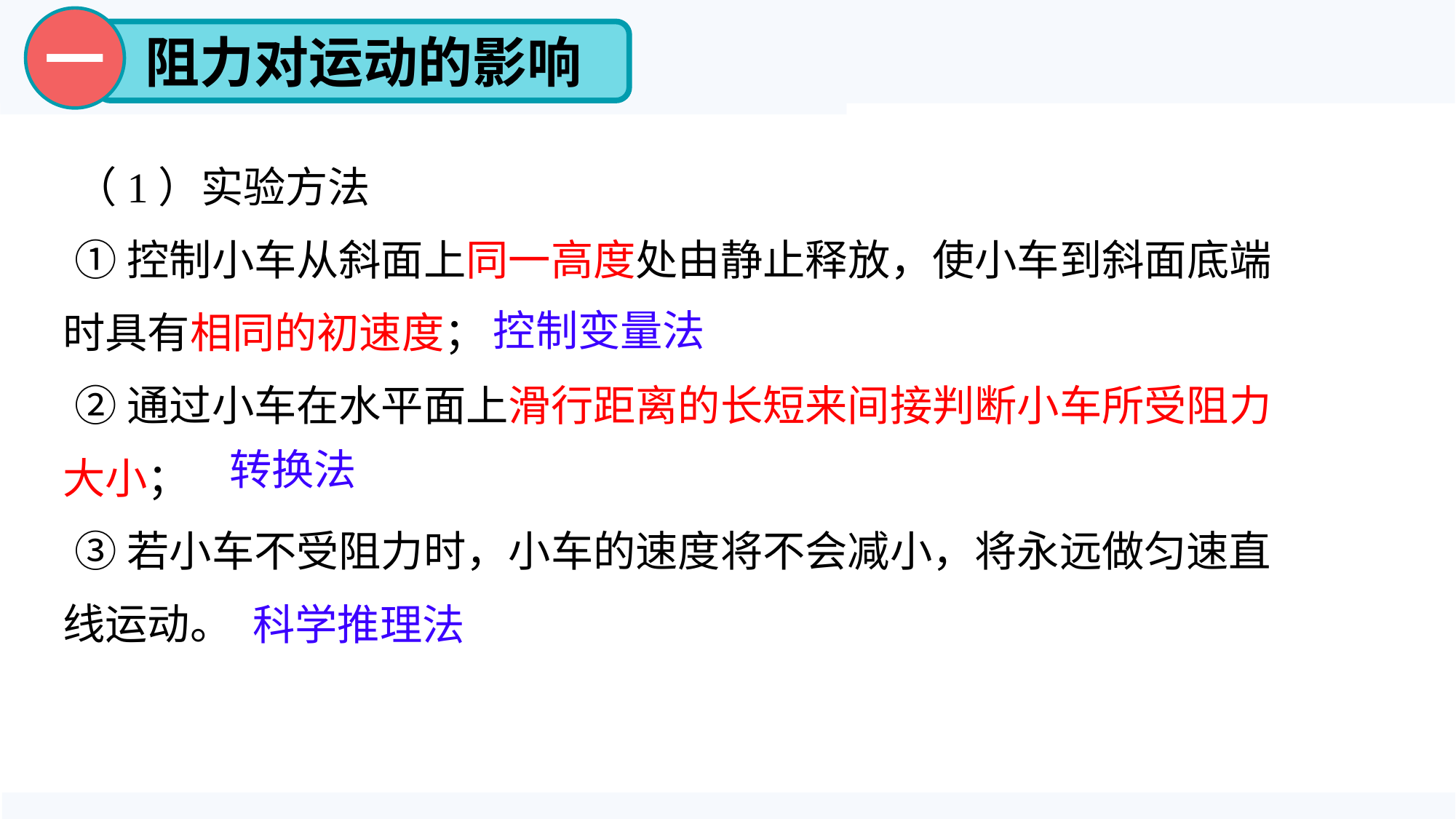

一
阻力对运动的影响

（1）实验方法
①控制小车从斜面上同一高度处由静止释放，使小车到斜面底端时具有相同的初速度；
②通过小车在水平面上滑行距离的长短来间接判断小车所受阻力大小；
③若小车不受阻力时，小车的速度将不会减小，将永远做匀速直线运动。
控制变量法
转换法
科学推理法